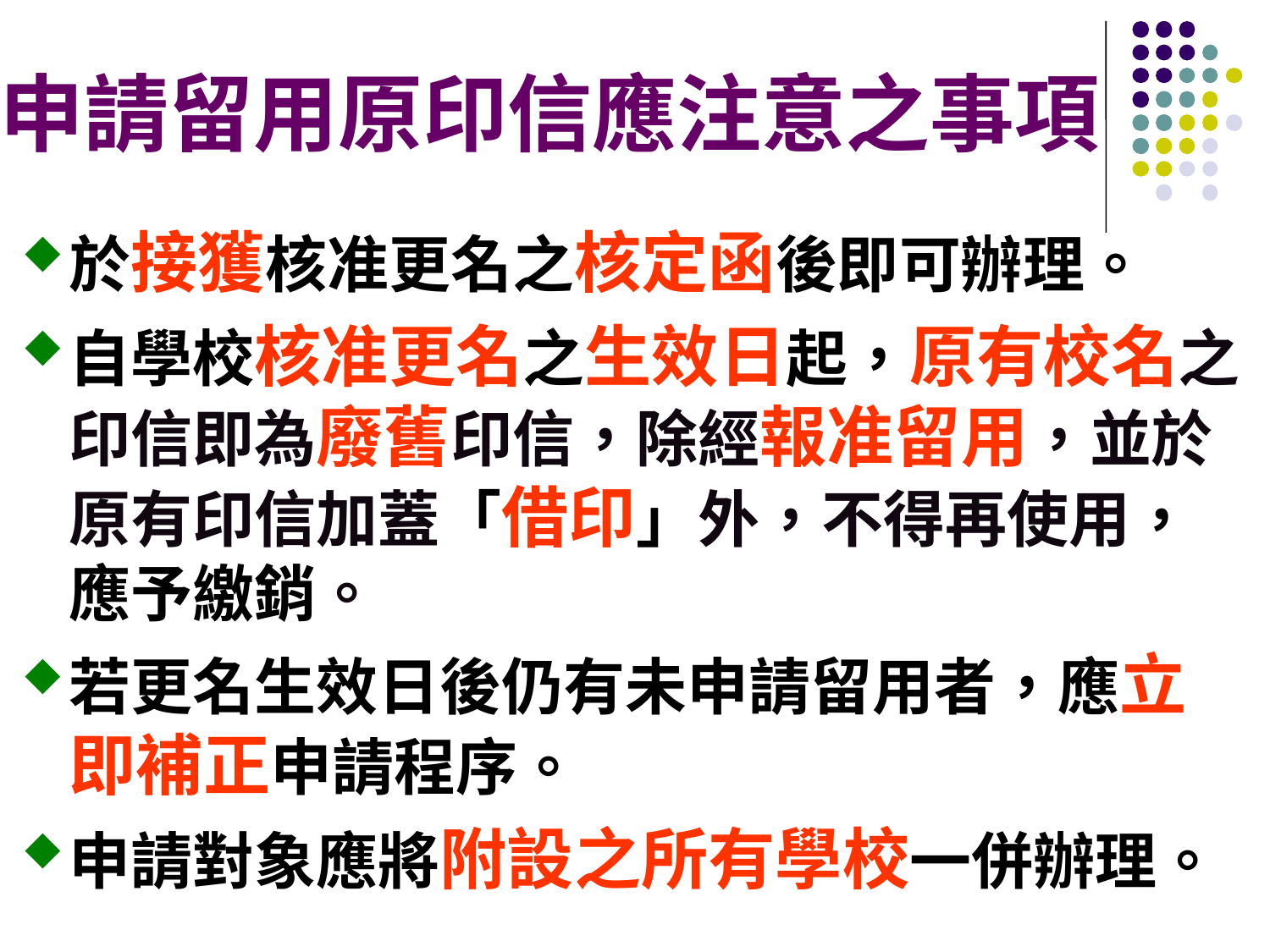

# 申請留用原印信應注意之事項
於接獲核准更名之核定函後即可辦理。
自學校核准更名之生效日起，原有校名之印信即為廢舊印信，除經報准留用，並於原有印信加蓋「借印」外，不得再使用，應予繳銷。
若更名生效日後仍有未申請留用者，應立即補正申請程序。
申請對象應將附設之所有學校一併辦理。